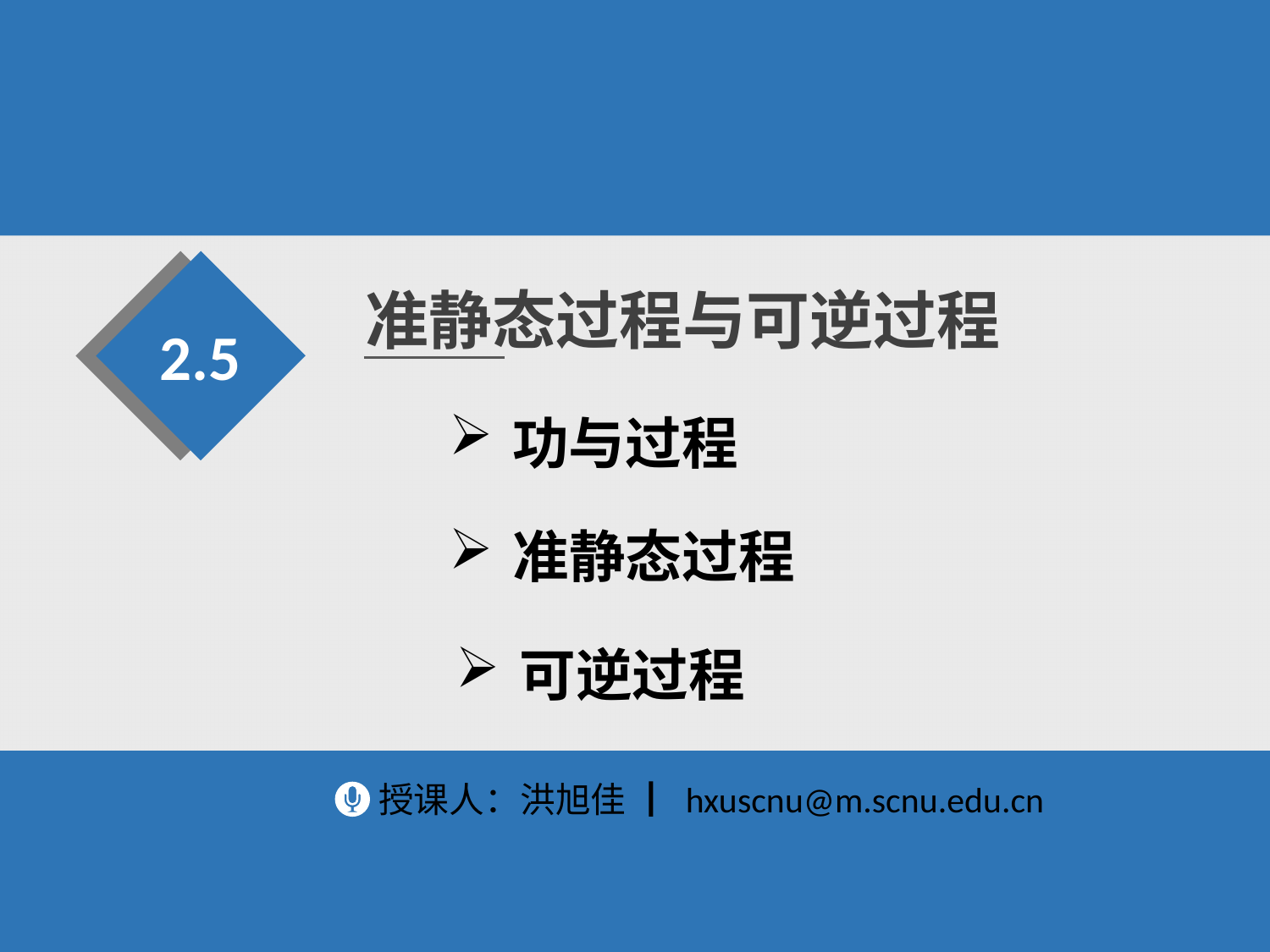

准静态过程与可逆过程

2.5
功与过程
准静态过程
可逆过程

授课人：洪旭佳 ┃ hxuscnu@m.scnu.edu.cn